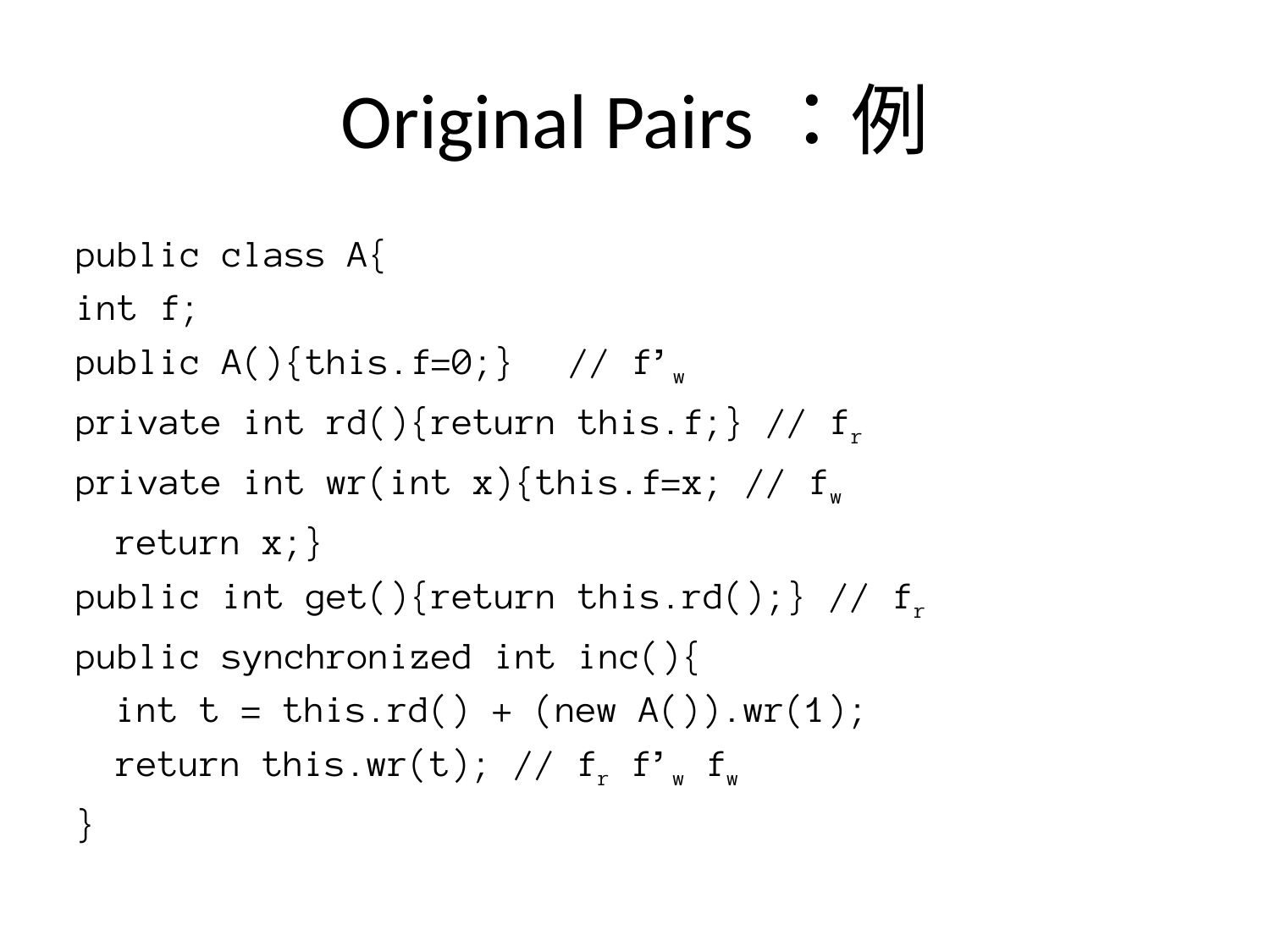

# Original Pairs：例
public class A{
int f;
public A(){this.f=0;}　// f’w
private int rd(){return this.f;} // fr
private int wr(int x){this.f=x; // fw
	return x;}
public int get(){return this.rd();} // fr
public synchronized int inc(){
	int t = this.rd() + (new A()).wr(1);
	return this.wr(t); // fr f’w fw
}